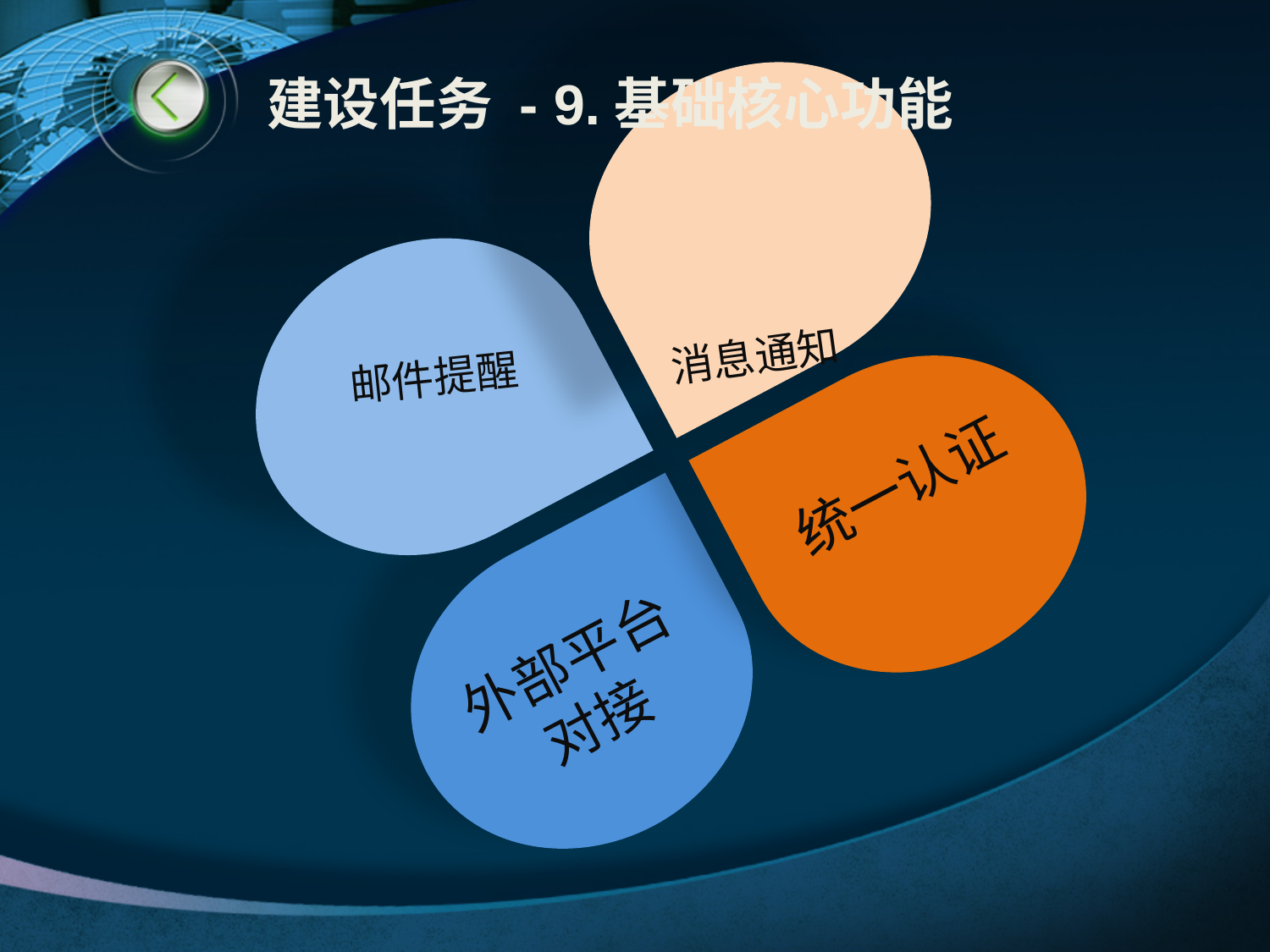

# 建设任务 - 9.基础核心功能

外部平台对接
统一认证

消息通知
邮件提醒